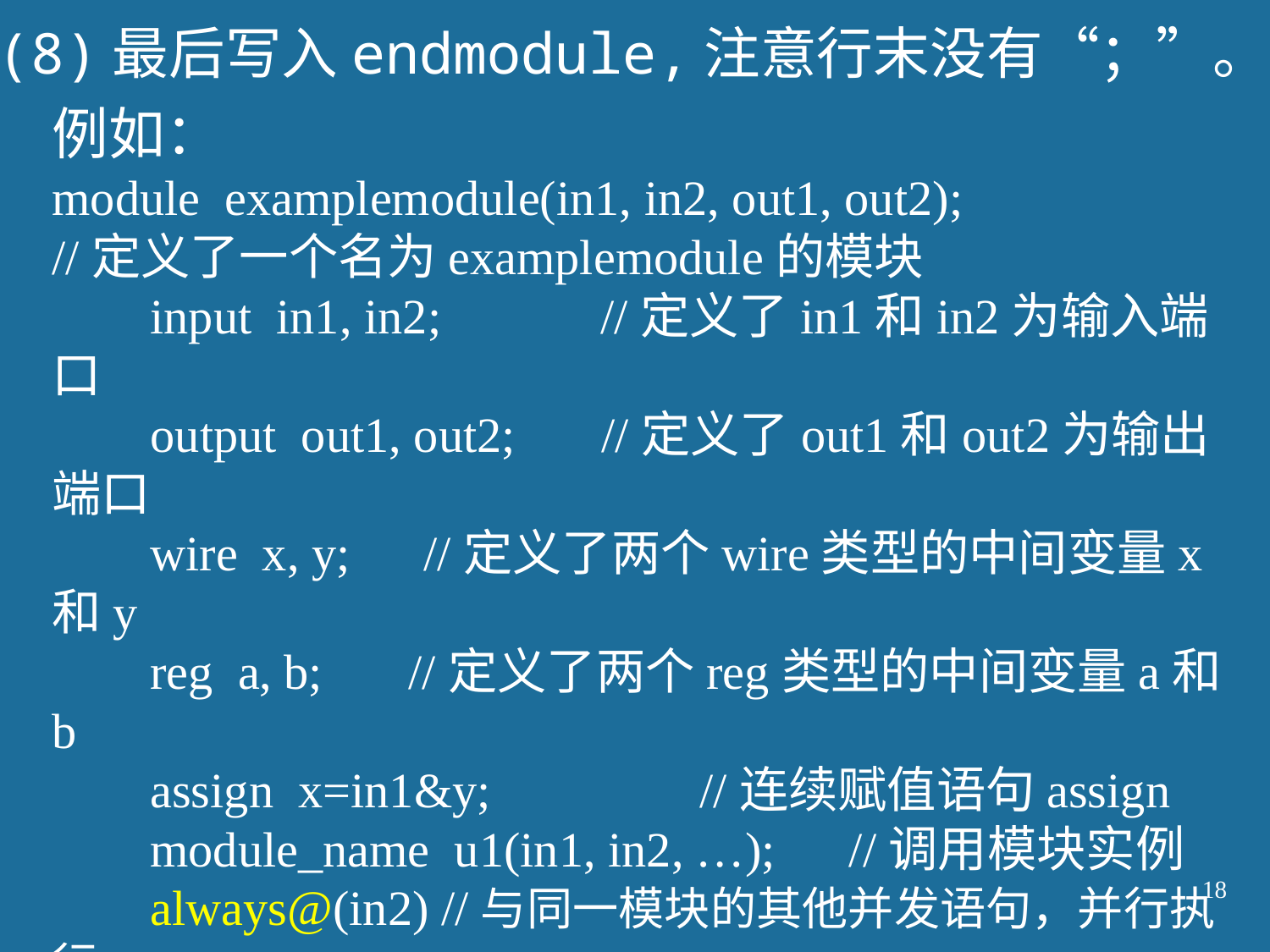

(8)最后写入endmodule,注意行末没有“；”。
例如：
module  examplemodule(in1, in2, out1, out2);
//定义了一个名为examplemodule的模块
        input  in1, in2;             //定义了in1和in2为输入端口
        output  out1, out2;       //定义了out1和out2为输出端口
        wire  x, y;      //定义了两个wire类型的中间变量x和y
        reg  a, b;       //定义了两个reg类型的中间变量a和b
        assign  x=in1&y;                 //连续赋值语句assign
        module_name  u1(in1, in2, …);      //调用模块实例
        always@(in2) //与同一模块的其他并发语句，并行执行
        begin                                 //过程语句，顺序执行
        …
        end
endmodule
18